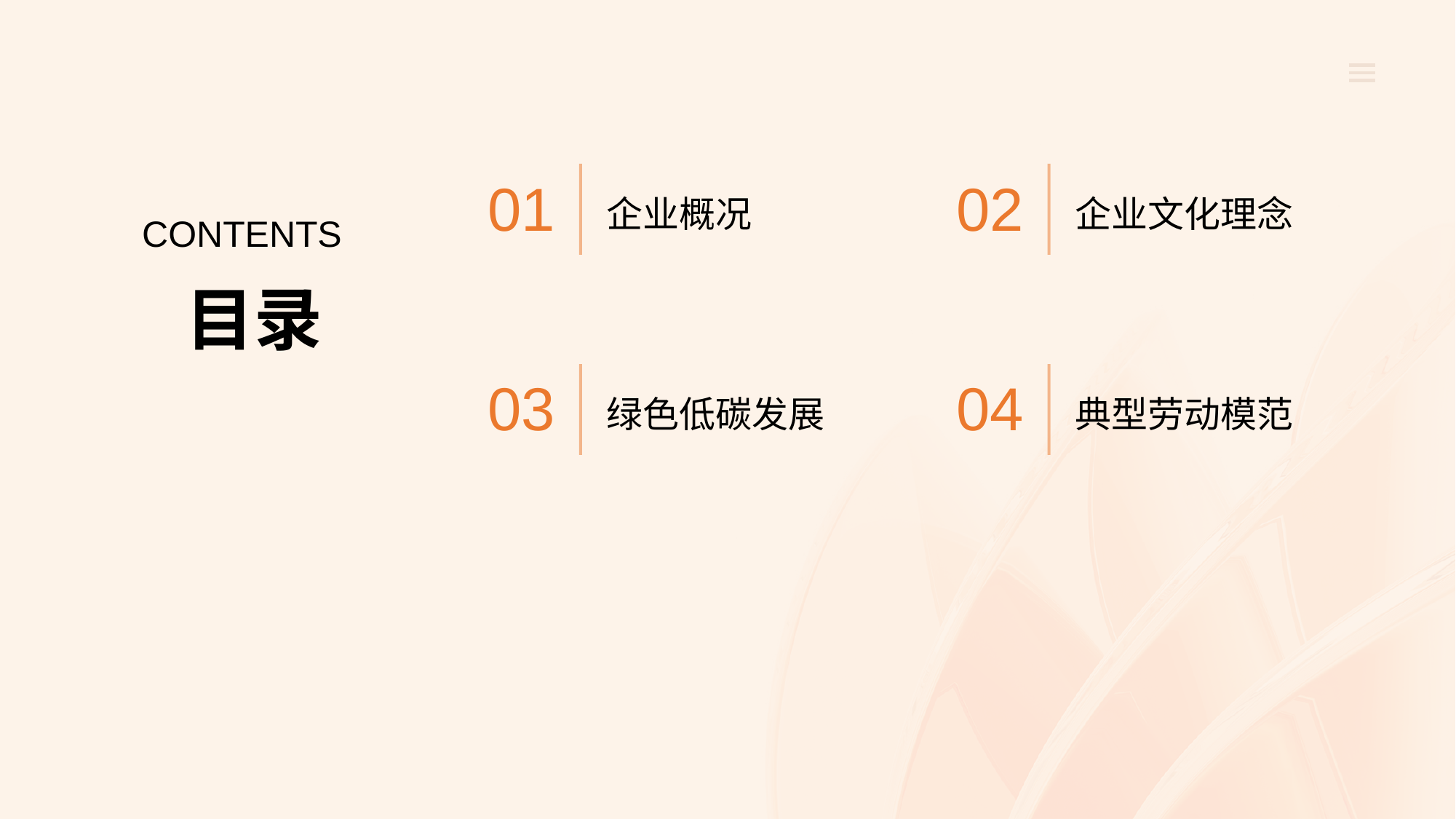

企业概况
企业文化理念

01
02
CONTENTS
目录
绿色低碳发展
典型劳动模范

03
04